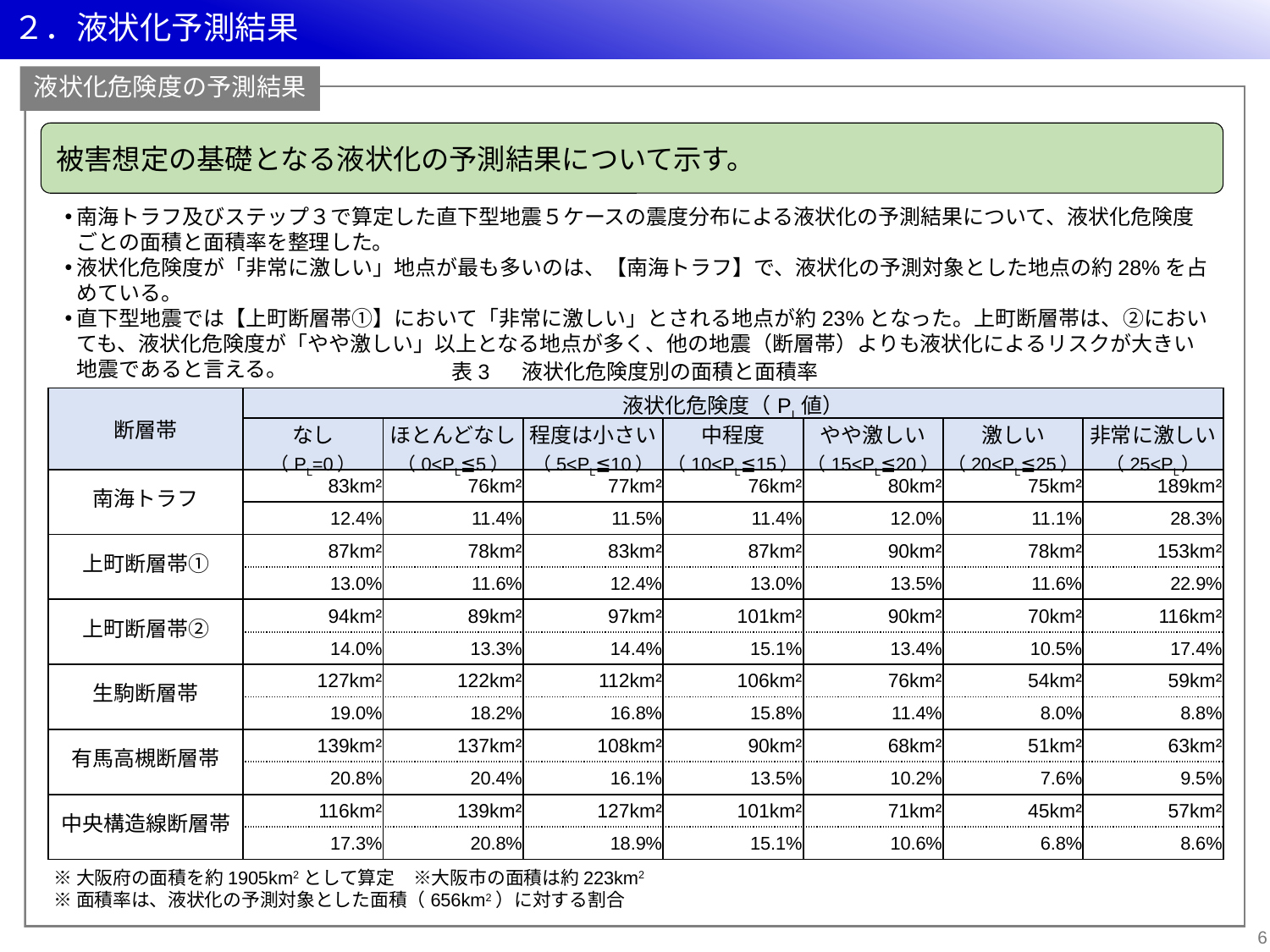

# ２．液状化予測結果
液状化危険度の予測結果
被害想定の基礎となる液状化の予測結果について示す。
南海トラフ及びステップ３で算定した直下型地震５ケースの震度分布による液状化の予測結果について、液状化危険度ごとの面積と面積率を整理した。
液状化危険度が「非常に激しい」地点が最も多いのは、【南海トラフ】で、液状化の予測対象とした地点の約28%を占めている。
直下型地震では【上町断層帯①】において「非常に激しい」とされる地点が約23%となった。上町断層帯は、②においても、液状化危険度が「やや激しい」以上となる地点が多く、他の地震（断層帯）よりも液状化によるリスクが大きい地震であると言える。
表3 　液状化危険度別の面積と面積率
| 断層帯 | 液状化危険度（PL値） |  |  |  |  |  |  |
| --- | --- | --- | --- | --- | --- | --- | --- |
|  | なし （PL=0） | ほとんどなし （0<PL≦5） | 程度は小さい （5<PL≦10） | 中程度 （10<PL≦15） | やや激しい （15<PL≦20） | 激しい （20<PL≦25） | 非常に激しい （25<PL） |
| 南海トラフ | 83km² | 76km² | 77km² | 76km² | 80km² | 75km² | 189km² |
|  | 12.4% | 11.4% | 11.5% | 11.4% | 12.0% | 11.1% | 28.3% |
| 上町断層帯① | 87km² | 78km² | 83km² | 87km² | 90km² | 78km² | 153km² |
|  | 13.0% | 11.6% | 12.4% | 13.0% | 13.5% | 11.6% | 22.9% |
| 上町断層帯② | 94km² | 89km² | 97km² | 101km² | 90km² | 70km² | 116km² |
|  | 14.0% | 13.3% | 14.4% | 15.1% | 13.4% | 10.5% | 17.4% |
| 生駒断層帯 | 127km² | 122km² | 112km² | 106km² | 76km² | 54km² | 59km² |
|  | 19.0% | 18.2% | 16.8% | 15.8% | 11.4% | 8.0% | 8.8% |
| 有馬高槻断層帯 | 139km² | 137km² | 108km² | 90km² | 68km² | 51km² | 63km² |
|  | 20.8% | 20.4% | 16.1% | 13.5% | 10.2% | 7.6% | 9.5% |
| 中央構造線断層帯 | 116km² | 139km² | 127km² | 101km² | 71km² | 45km² | 57km² |
|  | 17.3% | 20.8% | 18.9% | 15.1% | 10.6% | 6.8% | 8.6% |
※大阪府の面積を約1905km2として算定　※大阪市の面積は約223km2
※面積率は、液状化の予測対象とした面積（656km2）に対する割合
6